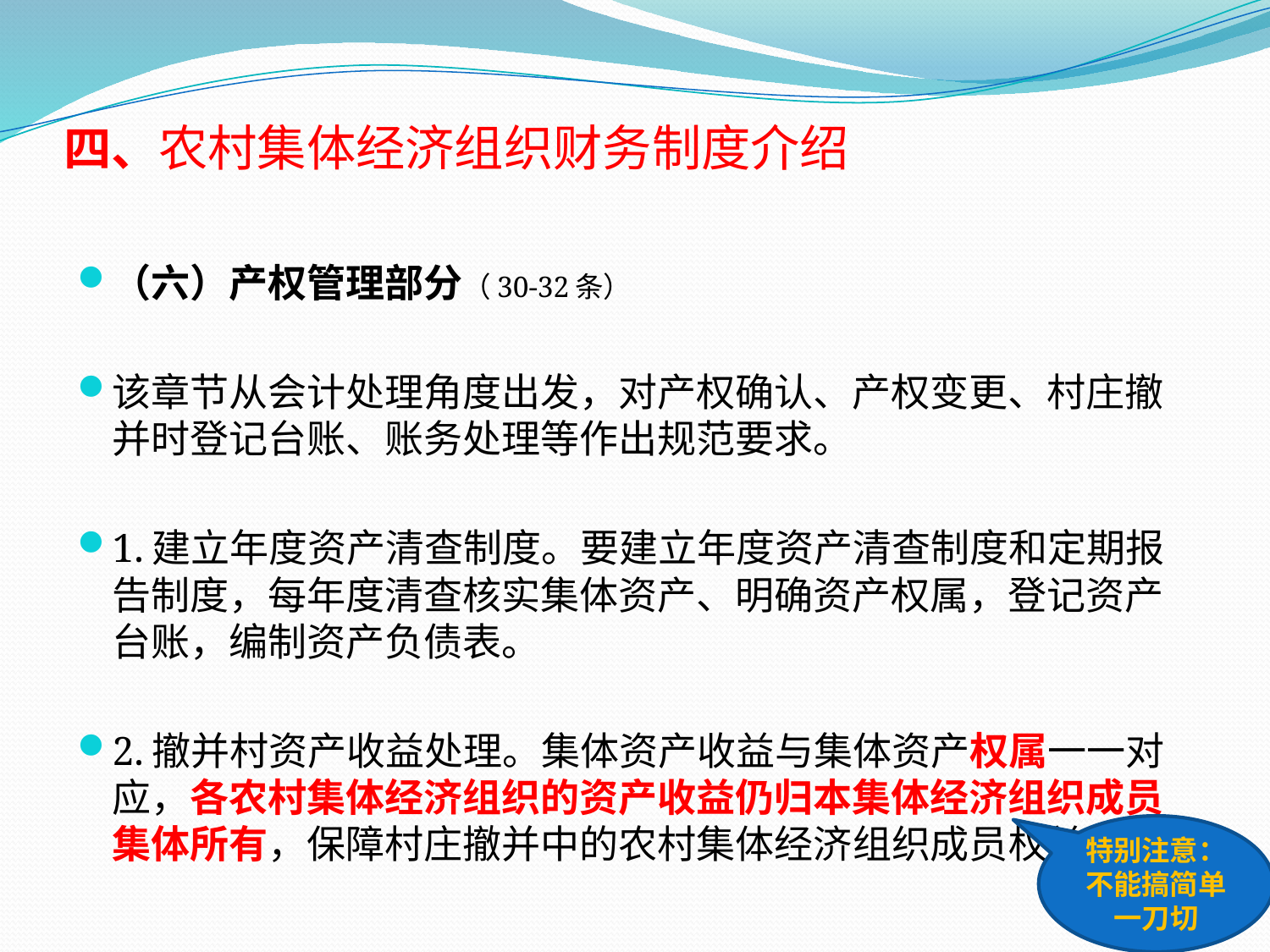

# 四、农村集体经济组织财务制度介绍

（六）产权管理部分（30-32条）

该章节从会计处理角度出发，对产权确认、产权变更、村庄撤并时登记台账、账务处理等作出规范要求。

1.建立年度资产清查制度。要建立年度资产清查制度和定期报告制度，每年度清查核实集体资产、明确资产权属，登记资产台账，编制资产负债表。

2.撤并村资产收益处理。集体资产收益与集体资产权属一一对应，各农村集体经济组织的资产收益仍归本集体经济组织成员集体所有，保障村庄撤并中的农村集体经济组织成员权益。
特别注意：不能搞简单一刀切